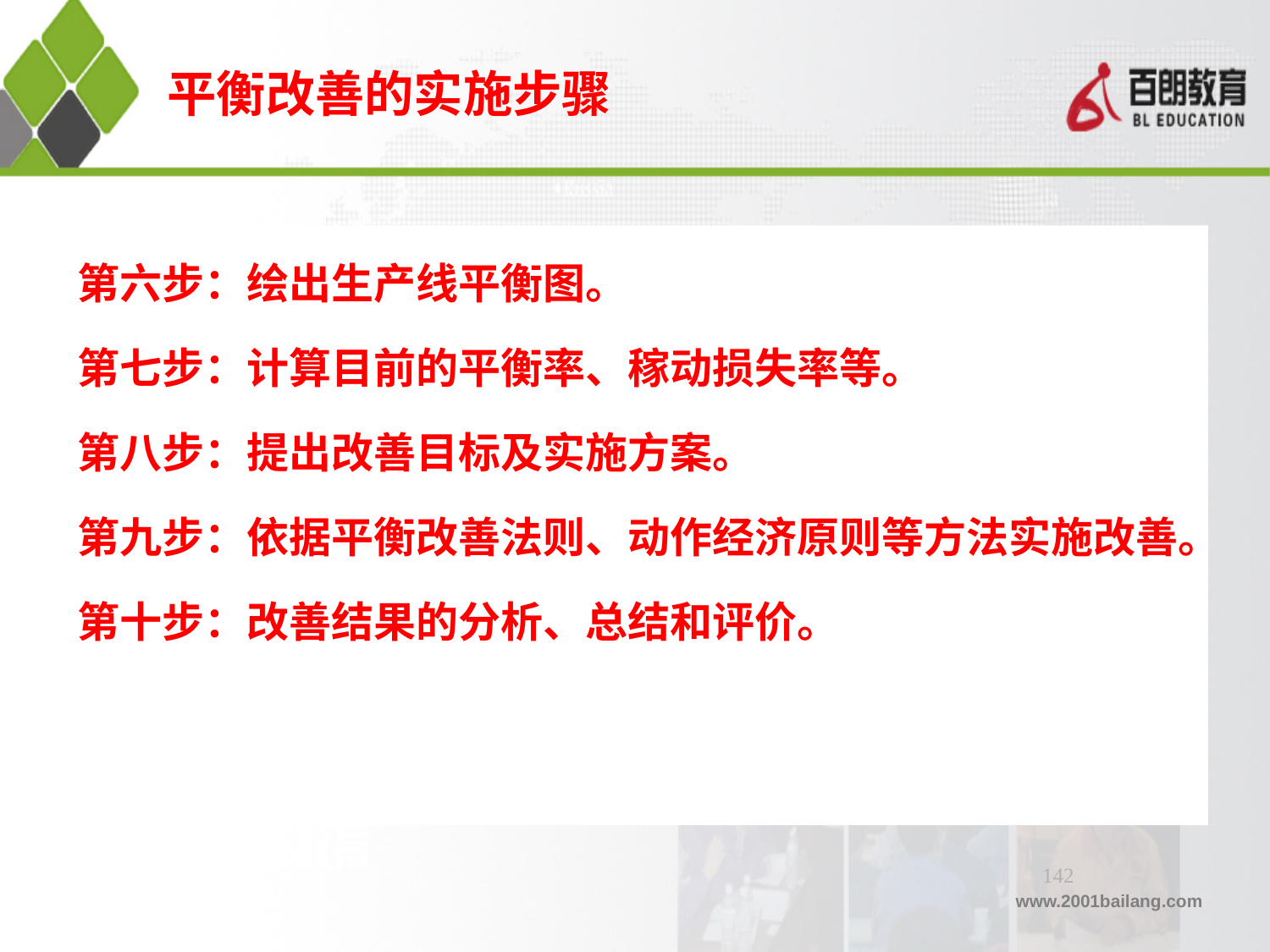

平衡改善的实施步骤
第六步：绘出生产线平衡图。
第七步：计算目前的平衡率、稼动损失率等。
第八步：提出改善目标及实施方案。
第九步：依据平衡改善法则、动作经济原则等方法实施改善。
第十步：改善结果的分析、总结和评价。
142